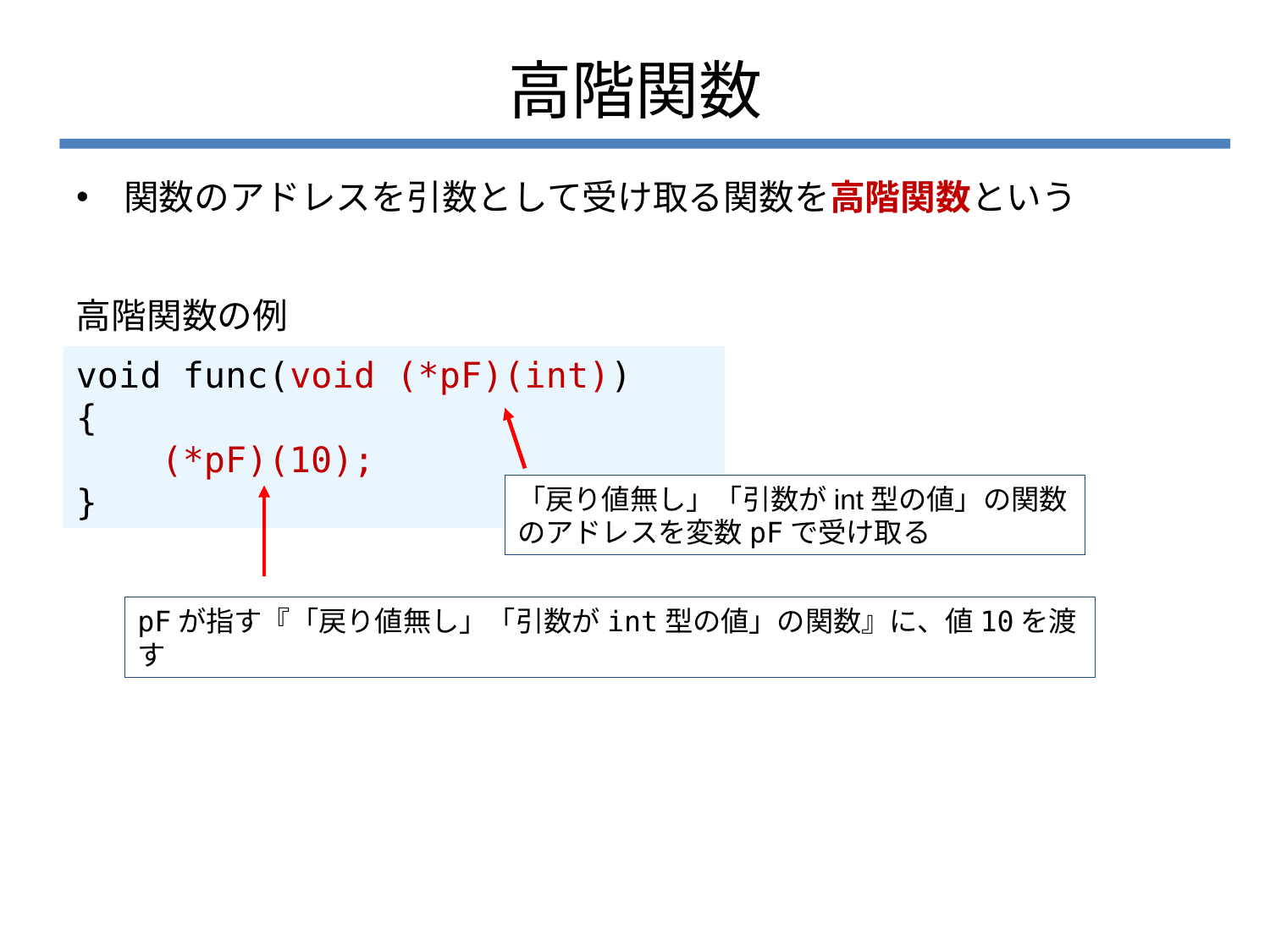

# 高階関数
関数のアドレスを引数として受け取る関数を高階関数という
高階関数の例
void func(void (*pF)(int))
{
    (*pF)(10);
}
「戻り値無し」「引数がint型の値」の関数のアドレスを変数pFで受け取る
pFが指す『「戻り値無し」「引数がint型の値」の関数』に、値10を渡す